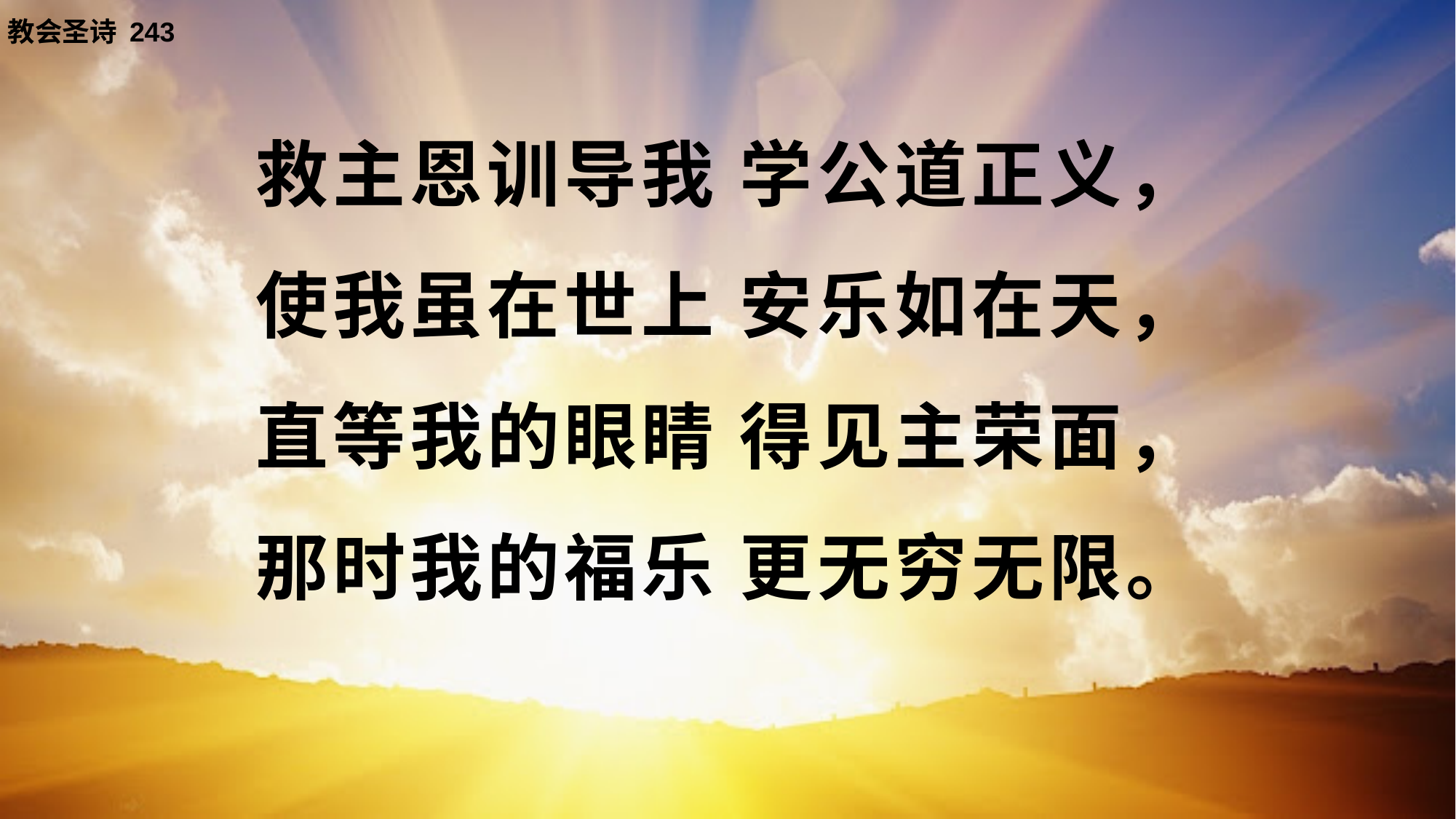

教会圣诗 243
救主恩训导我 学公道正义，
使我虽在世上 安乐如在天，
直等我的眼睛 得见主荣面，
那时我的福乐 更无穷无限。